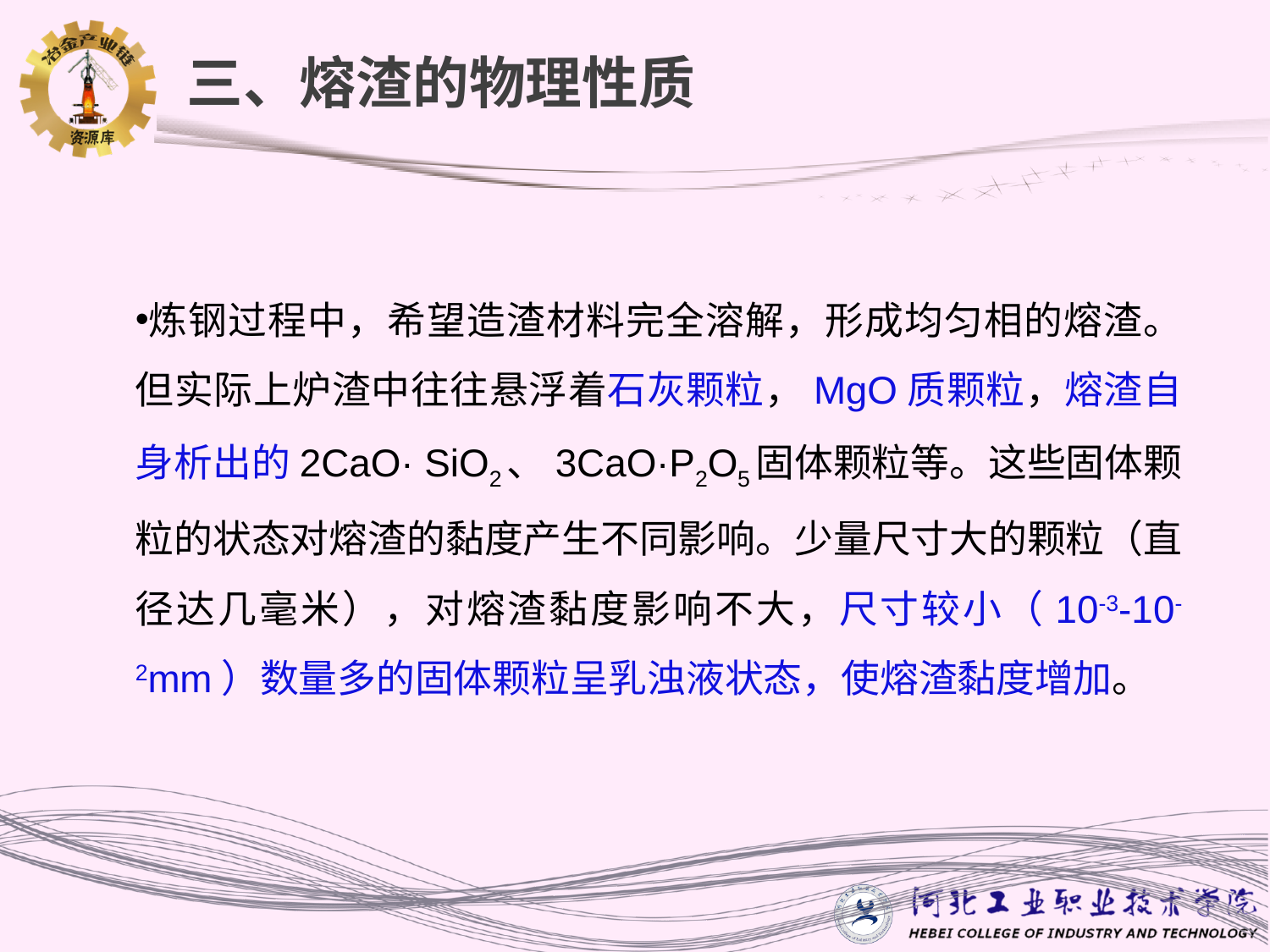

三、熔渣的物理性质
炼钢过程中，希望造渣材料完全溶解，形成均匀相的熔渣。但实际上炉渣中往往悬浮着石灰颗粒，MgO质颗粒，熔渣自身析出的2CaO· SiO2、3CaO·P2O5固体颗粒等。这些固体颗粒的状态对熔渣的黏度产生不同影响。少量尺寸大的颗粒（直径达几毫米），对熔渣黏度影响不大，尺寸较小（10-3-10-2mm）数量多的固体颗粒呈乳浊液状态，使熔渣黏度增加。